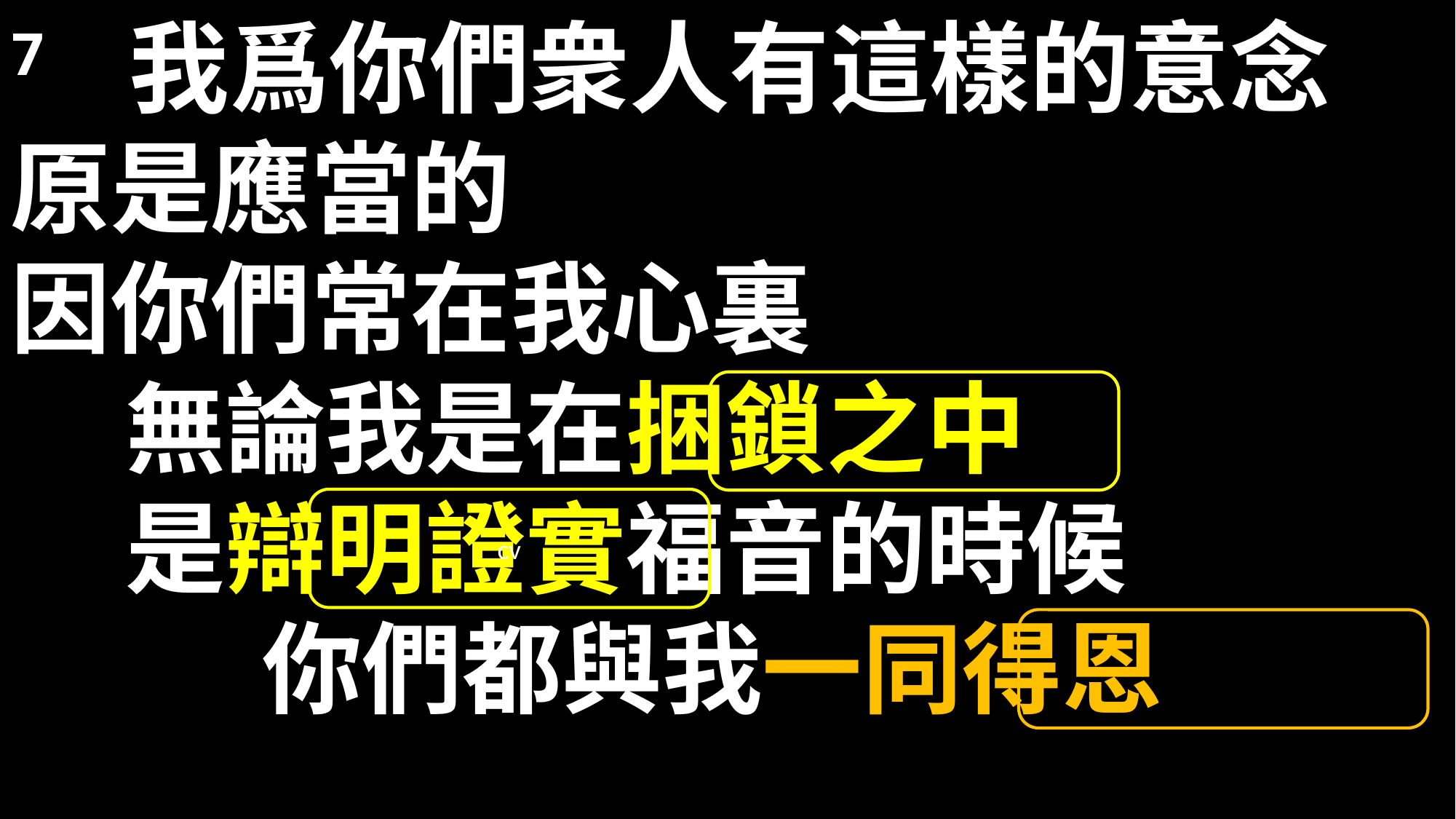

7 我爲你們衆人有這樣的意念
原是應當的
因你們常在我心裏
    無論我是在捆鎖之中
    是辯明證實福音的時候
          你們都與我一同得恩

cv